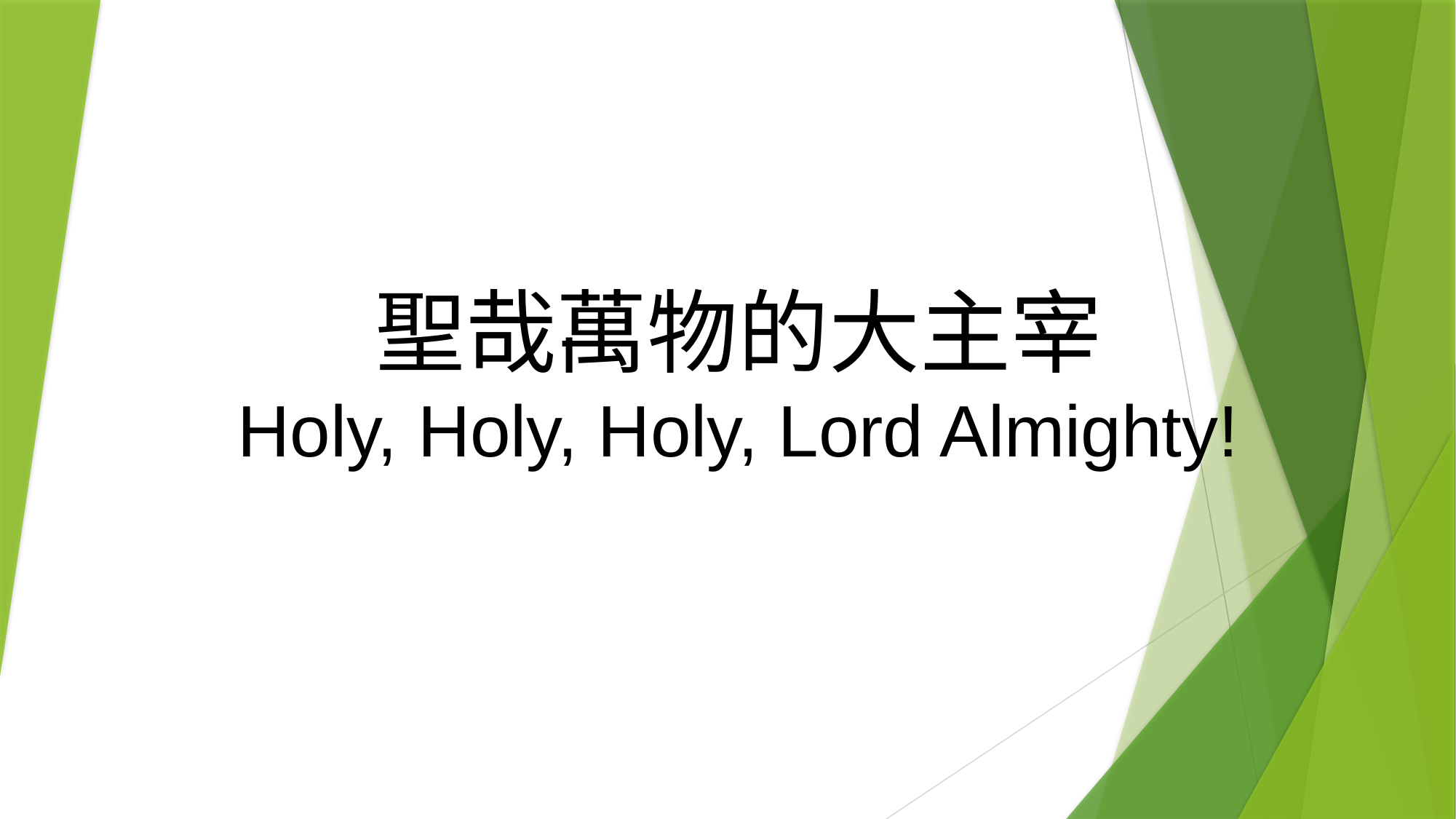

# 聖哉萬物的大主宰 Holy, Holy, Holy, Lord Almighty!